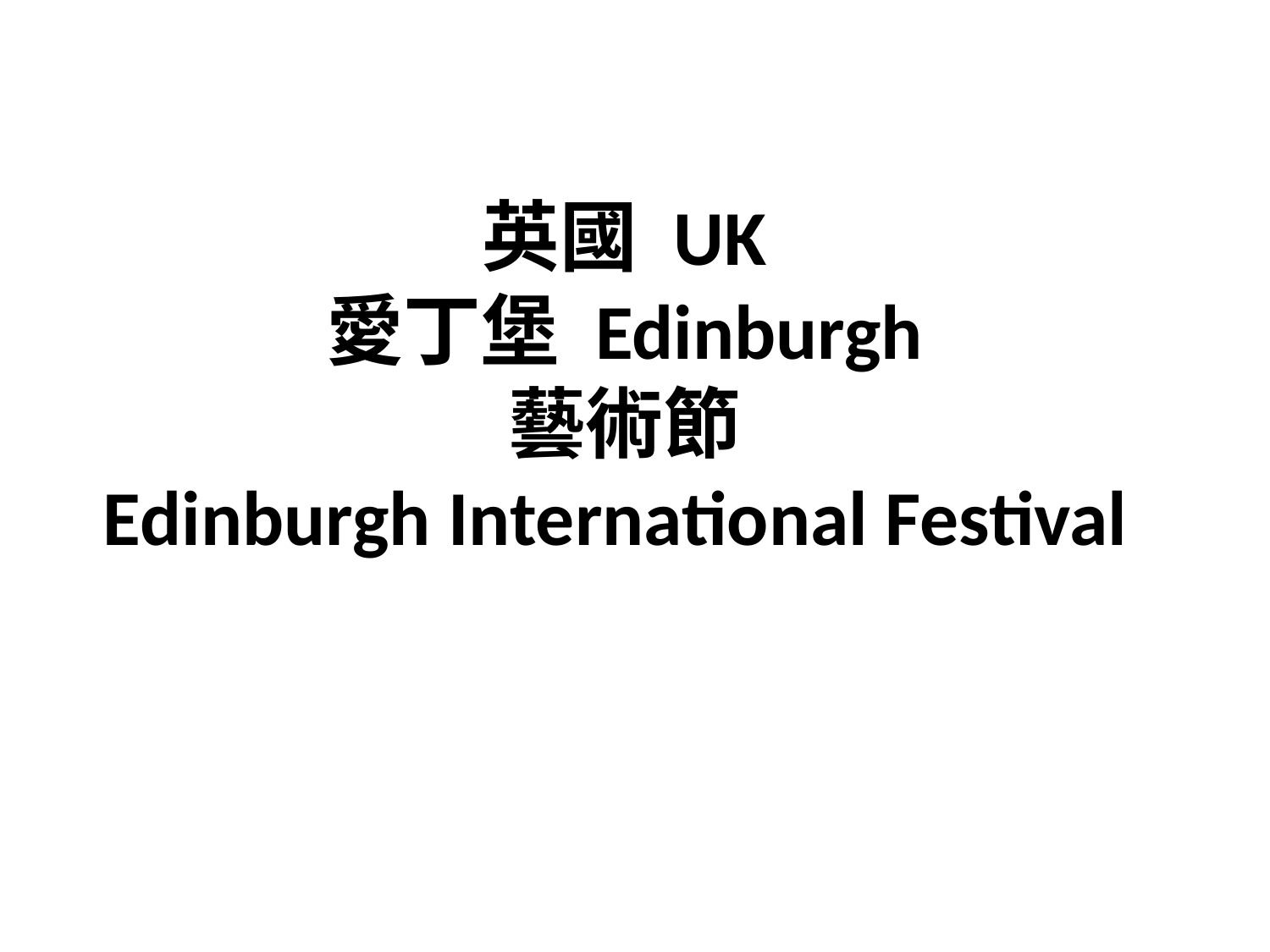

# 英國 UK 愛丁堡 Edinburgh 藝術節 Edinburgh International Festival